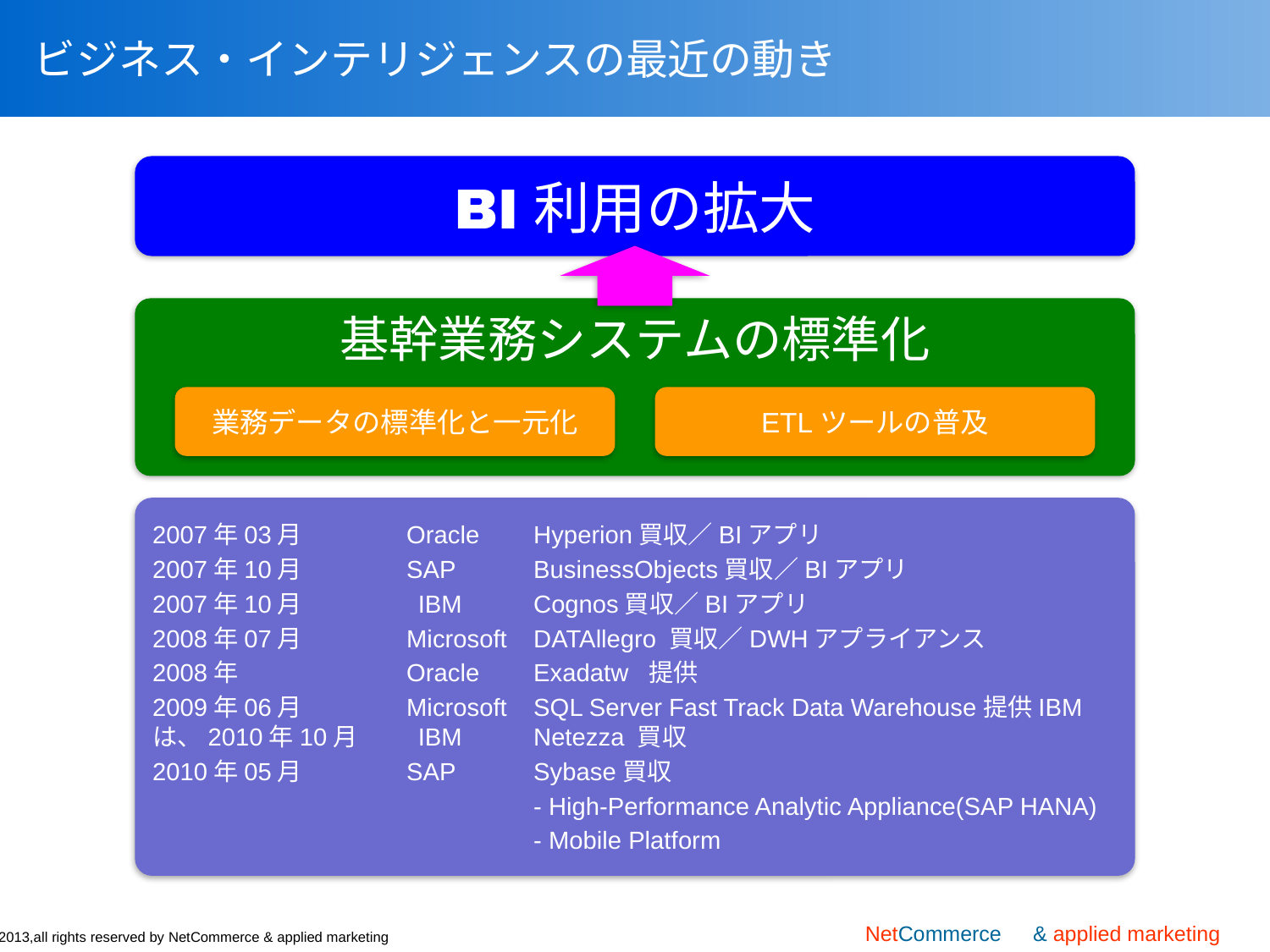

# ビジネス・インテリジェンスの最近の動き
BI利用の拡大

基幹業務システムの標準化

業務データの標準化と一元化
ETLツールの普及
2007年03月	Oracle 	Hyperion買収／BIアプリ
2007年10月	SAP	BusinessObjects買収／BIアプリ
2007年10月	 IBM	Cognos買収／BIアプリ
2008年07月	Microsoft	DATAllegro 買収／DWHアプライアンス
2008年		Oracle	Exadatw  提供
2009年06月	Microsoft  	SQL Server Fast Track Data Warehouse提供IBMは、2010年10月	 IBM	Netezza 買収
2010年05月	SAP	Sybase買収
		 	- High-Performance Analytic Appliance(SAP HANA)
			- Mobile Platform